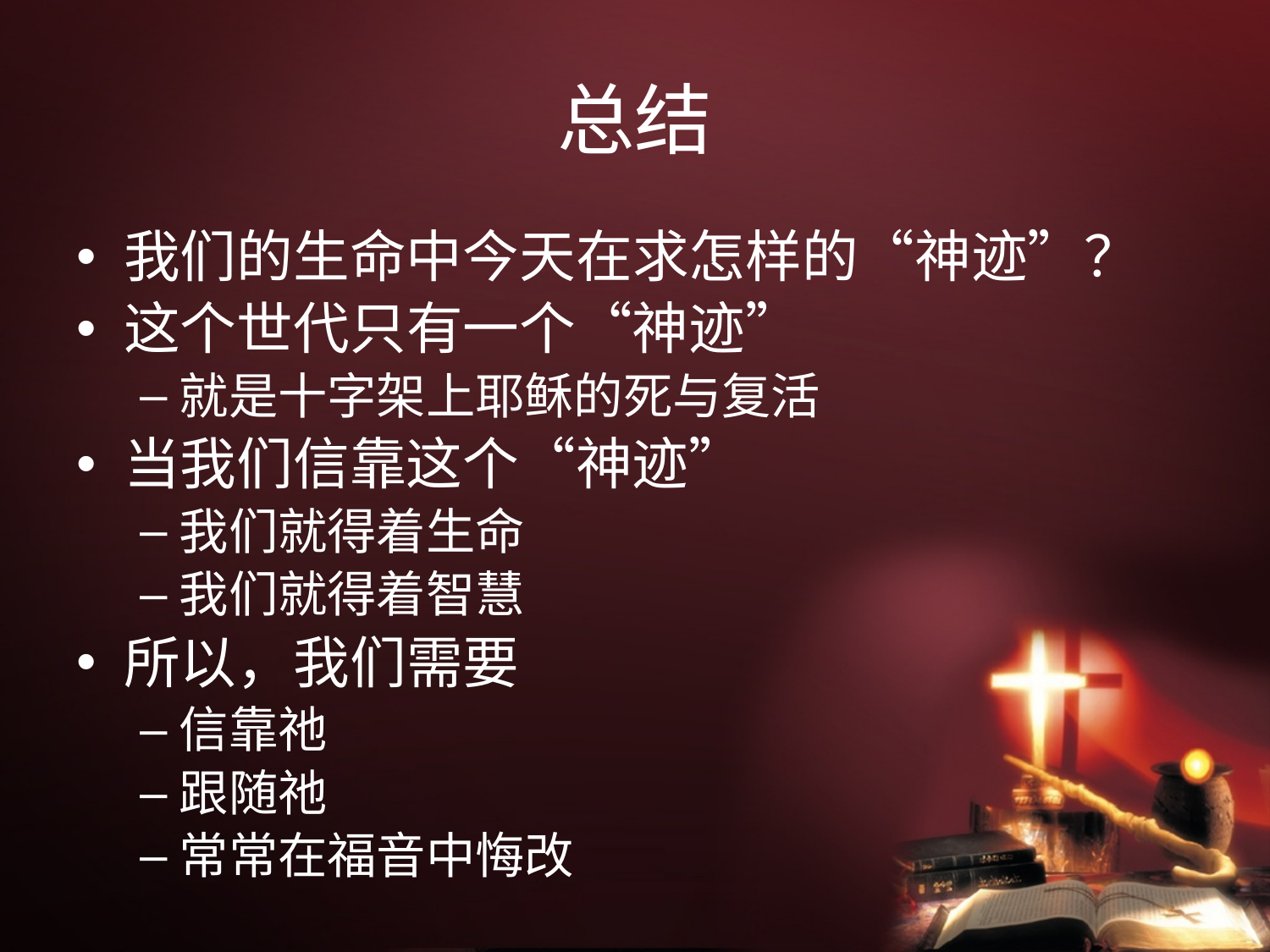

# 总结
我们的生命中今天在求怎样的“神迹”？
这个世代只有一个“神迹”
就是十字架上耶稣的死与复活
当我们信靠这个“神迹”
我们就得着生命
我们就得着智慧
所以，我们需要
信靠祂
跟随祂
常常在福音中悔改